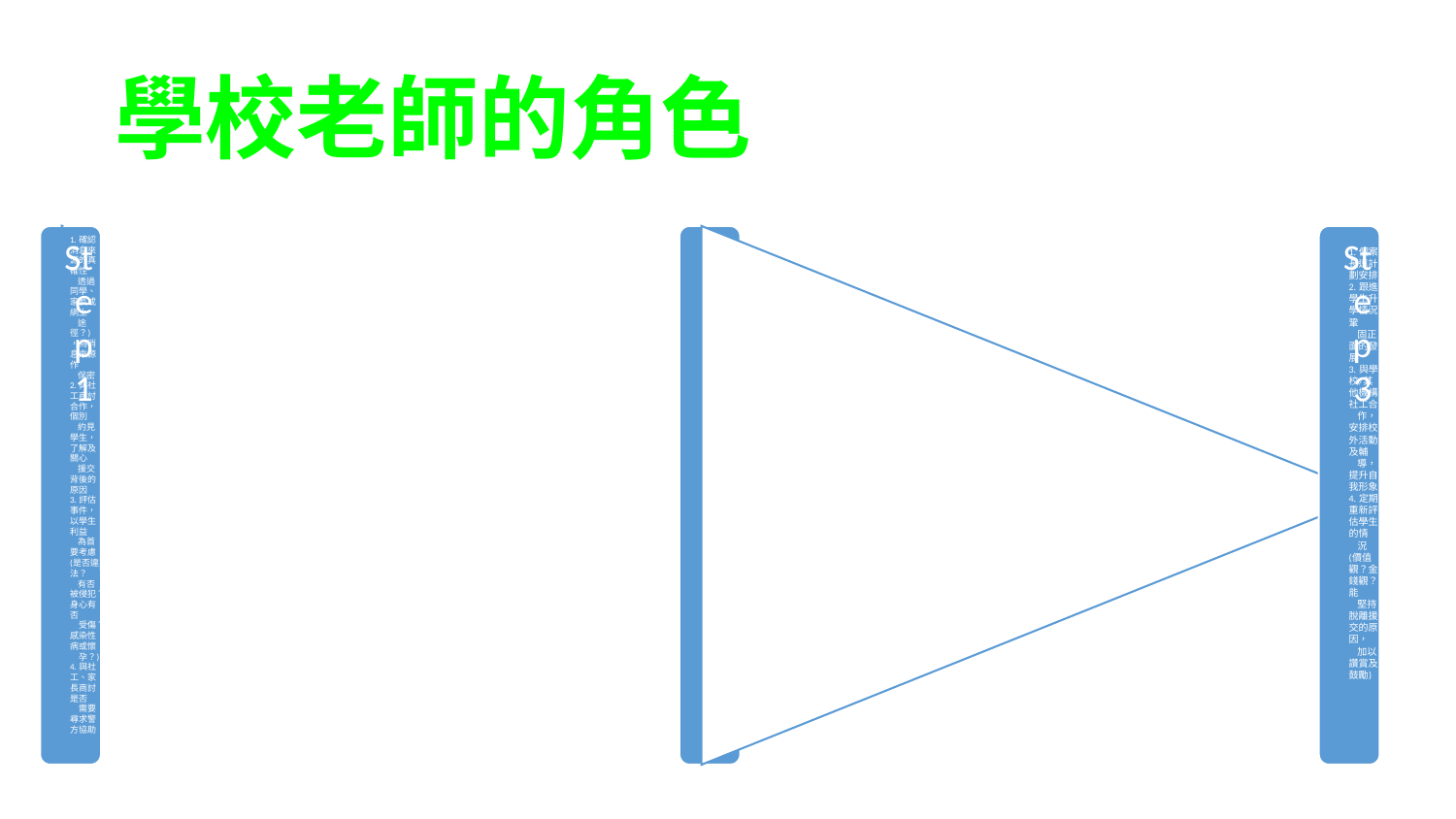

# 學校老師的角色
Step 1
1. 確認消息來源的真確性
    透過同學、家長或網上
    途徑？) ，為消息來源作
    保密
2. 與社工商討合作，個別
    約見學生，了解及關心
    援交背後的原因
3. 評估事件，以學生利益
    為首要考慮(是否違法？
    有否被侵犯？身心有否
　受傷？感染性病或懷
　孕？)
4. 與社工、家長商討是否
　需要尋求警方協助
Step 2
1. 補救工作—舉辦性危機
    小組(與相關學生)、工作
　坊或講座(傳遞正面的價
　值觀)
2. 與社工共同跟進個案
Step 3
1. 個案長遠計劃安排
2. 跟進學生升學情況，鞏
    固正面的發展
3. 與學校/其他機構社工合
    作，安排校外活動及輔
    導，提升自我形象
4. 定期重新評估學生的情
    況(價值觀？金錢觀？能
    堅持脫離援交的原因，
    加以讚賞及鼓勵)